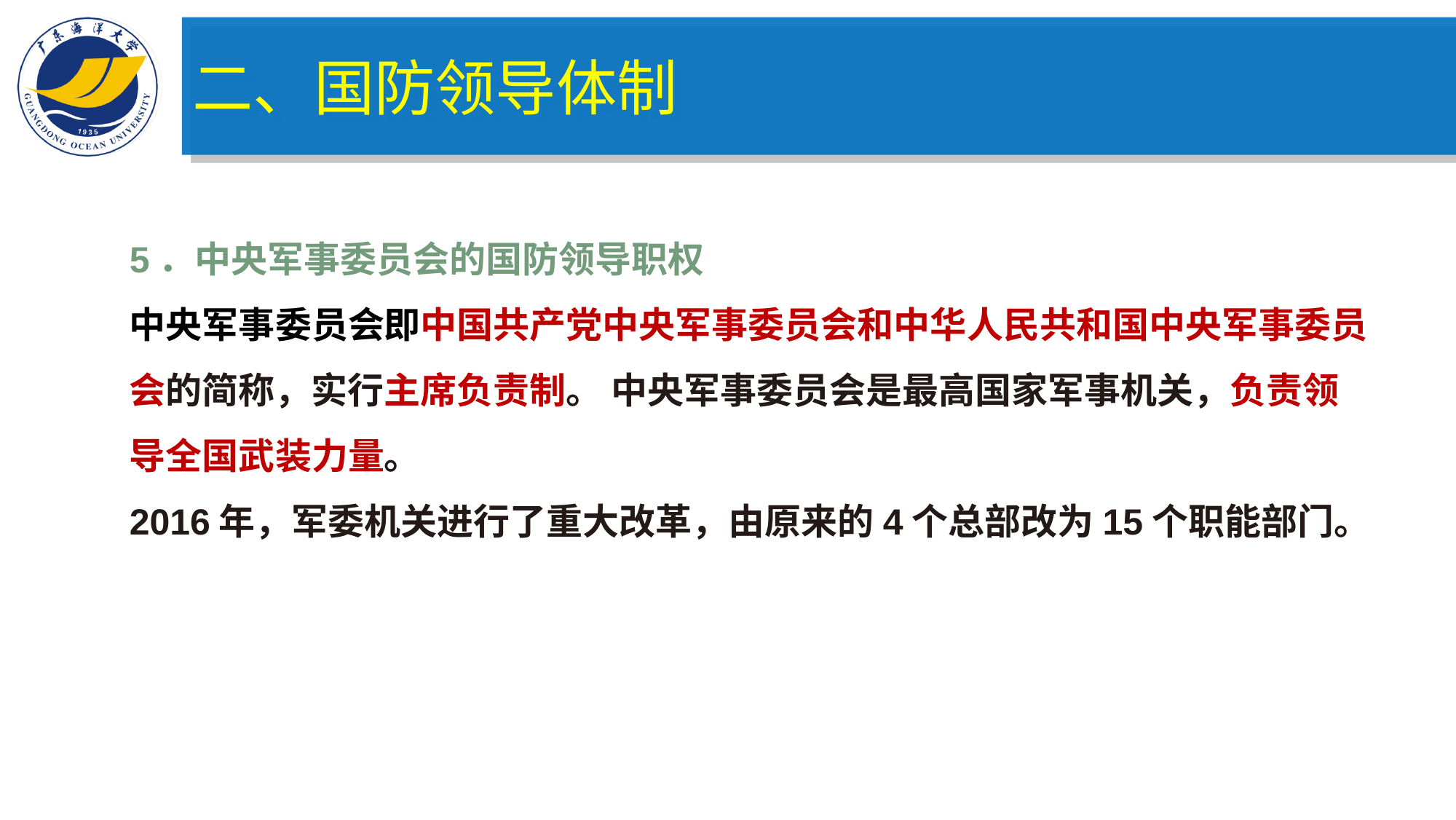

二、国防领导体制
5．中央军事委员会的国防领导职权
中央军事委员会即中国共产党中央军事委员会和中华人民共和国中央军事委员会的简称，实行主席负责制。 中央军事委员会是最高国家军事机关，负责领导全国武装力量。
2016年，军委机关进行了重大改革，由原来的4个总部改为15个职能部门。